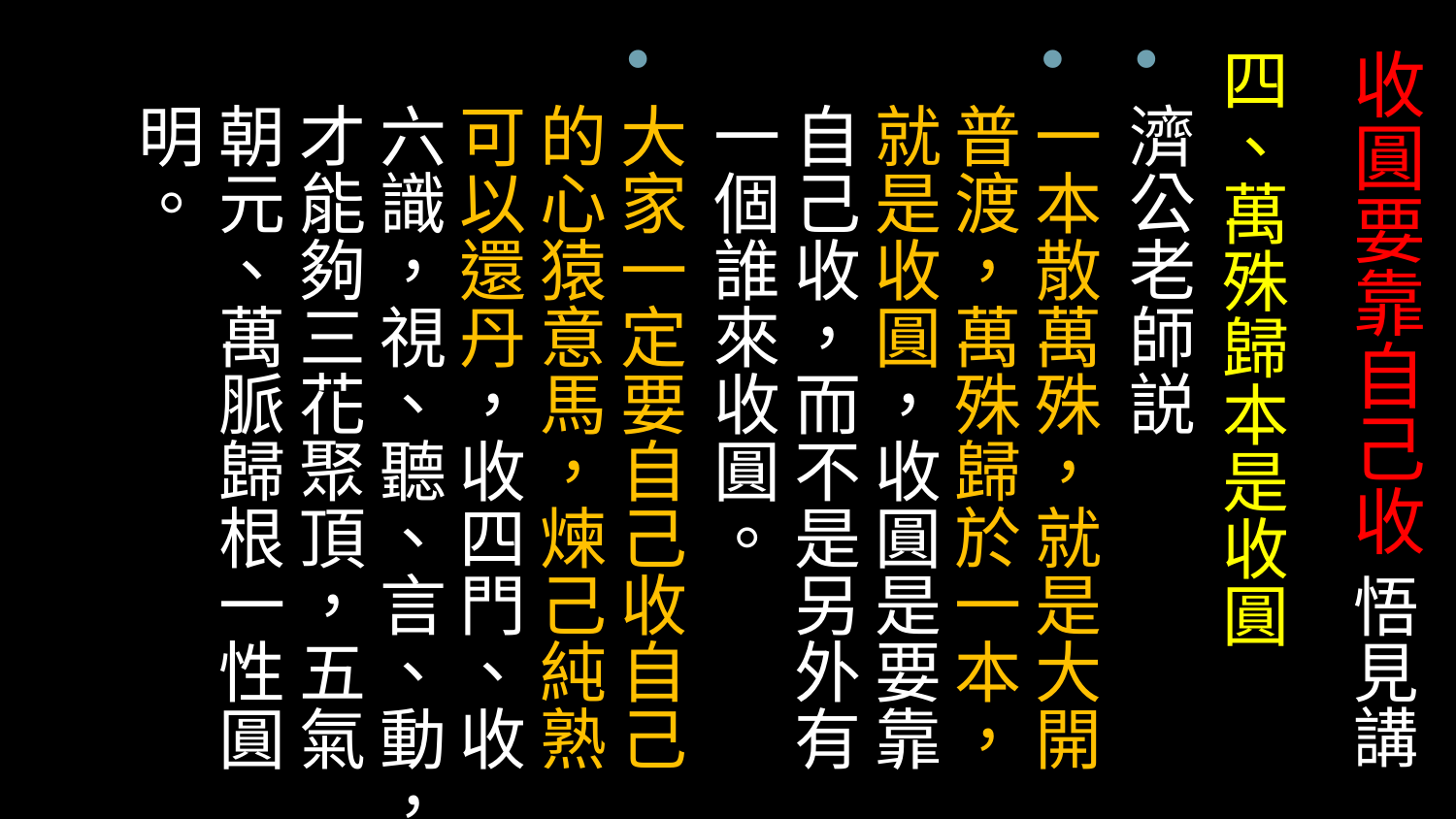

# 收圓要靠自己收 悟見講
四、萬殊歸本是收圓
濟公老師説
一本散萬殊，就是大開普渡，萬殊歸於一本，就是收圓，收圓是要靠自己收，而不是另外有一個誰來收圓。
大家一定要自己收自己的心猿意馬，煉己純熟可以還丹，收四門、收六識，視、聽、言、動，才能夠三花聚頂，五氣朝元、萬脈歸根一性圓明。